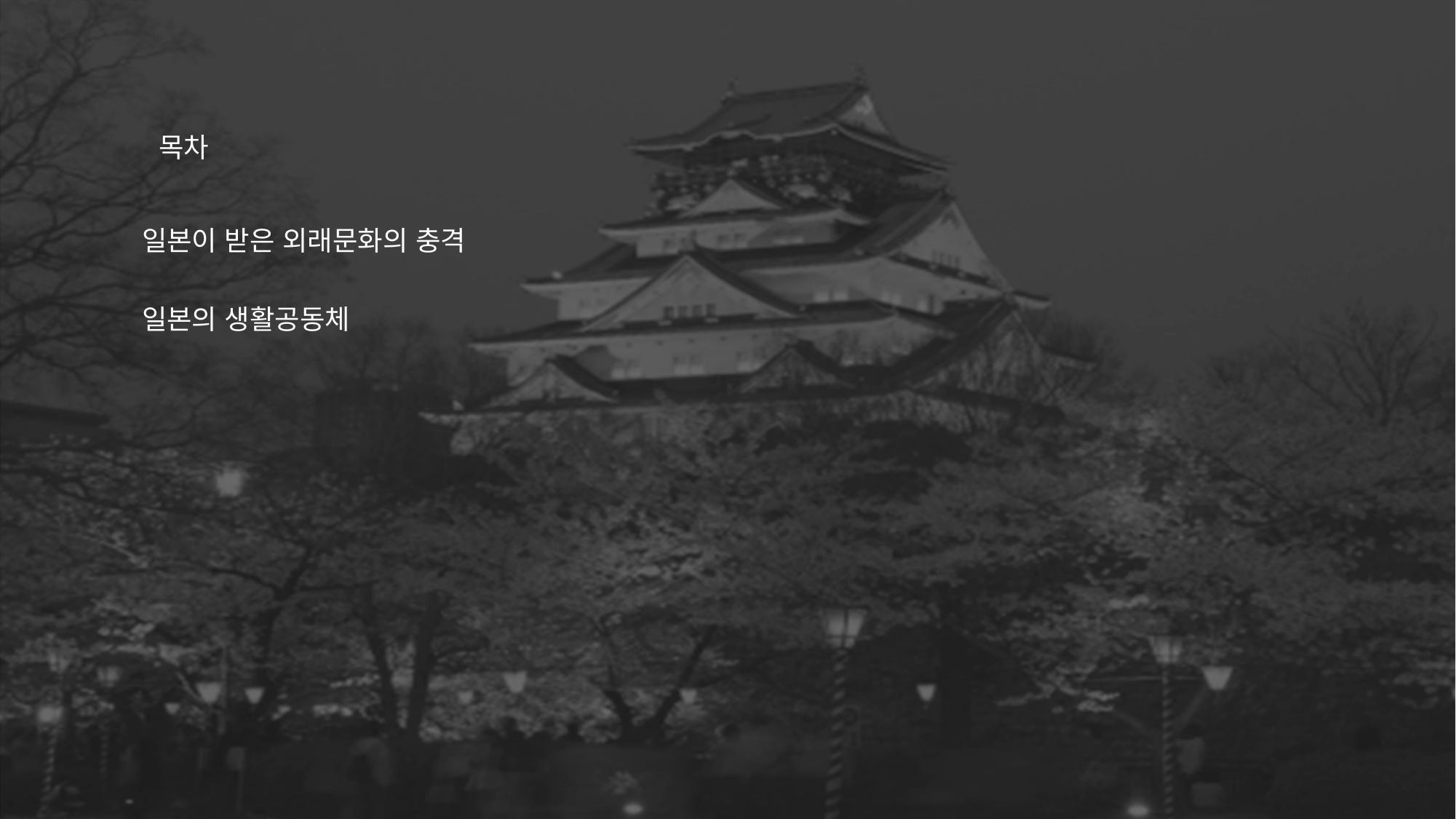

목차
일본이 받은 외래문화의 충격
일본의 생활공동체